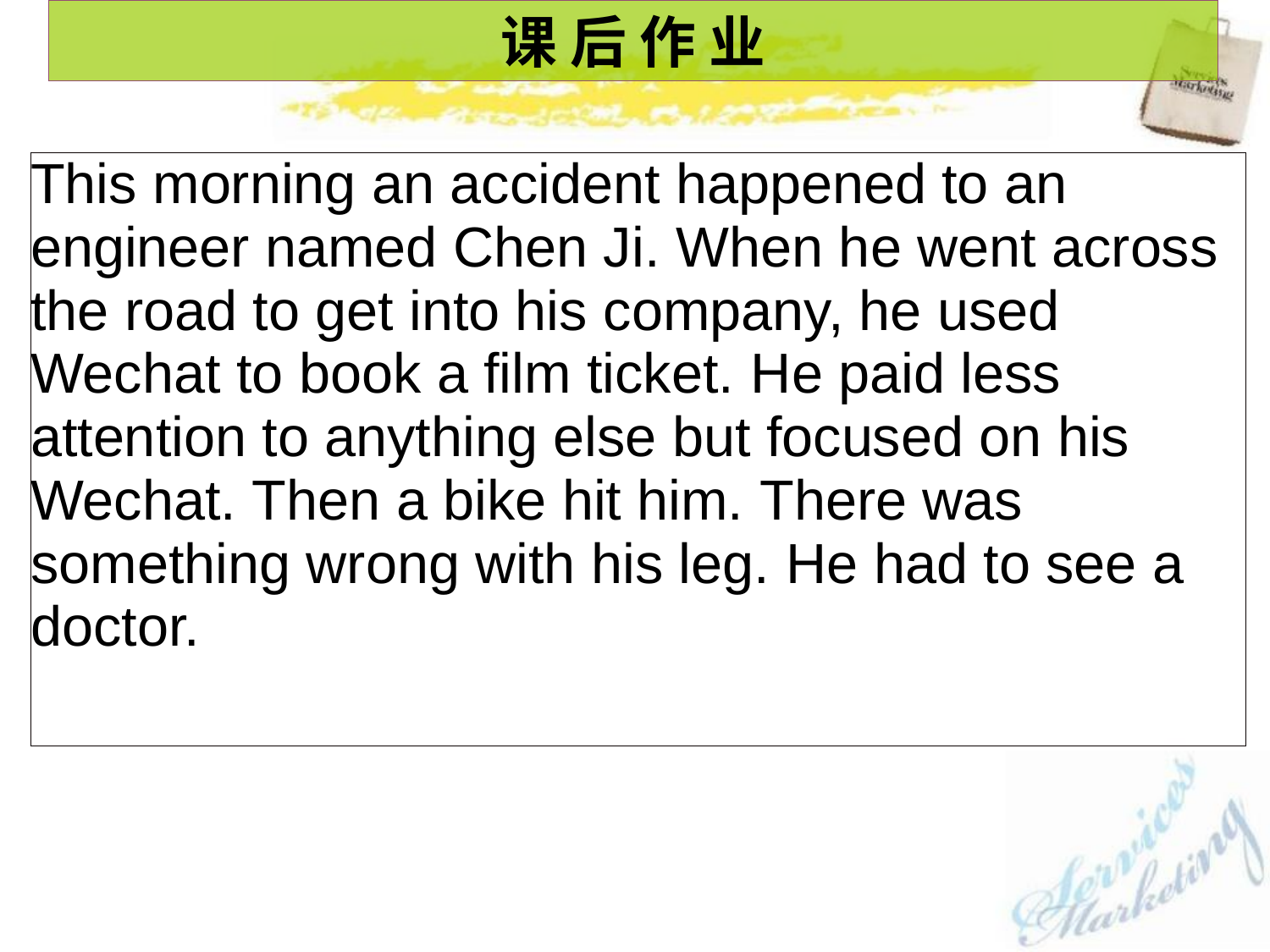

课 后 作 业
| This morning an accident happened to an engineer named Chen Ji. When he went across the road to get into his company, he used Wechat to book a film ticket. He paid less attention to anything else but focused on his Wechat. Then a bike hit him. There was something wrong with his leg. He had to see a doctor. |
| --- |